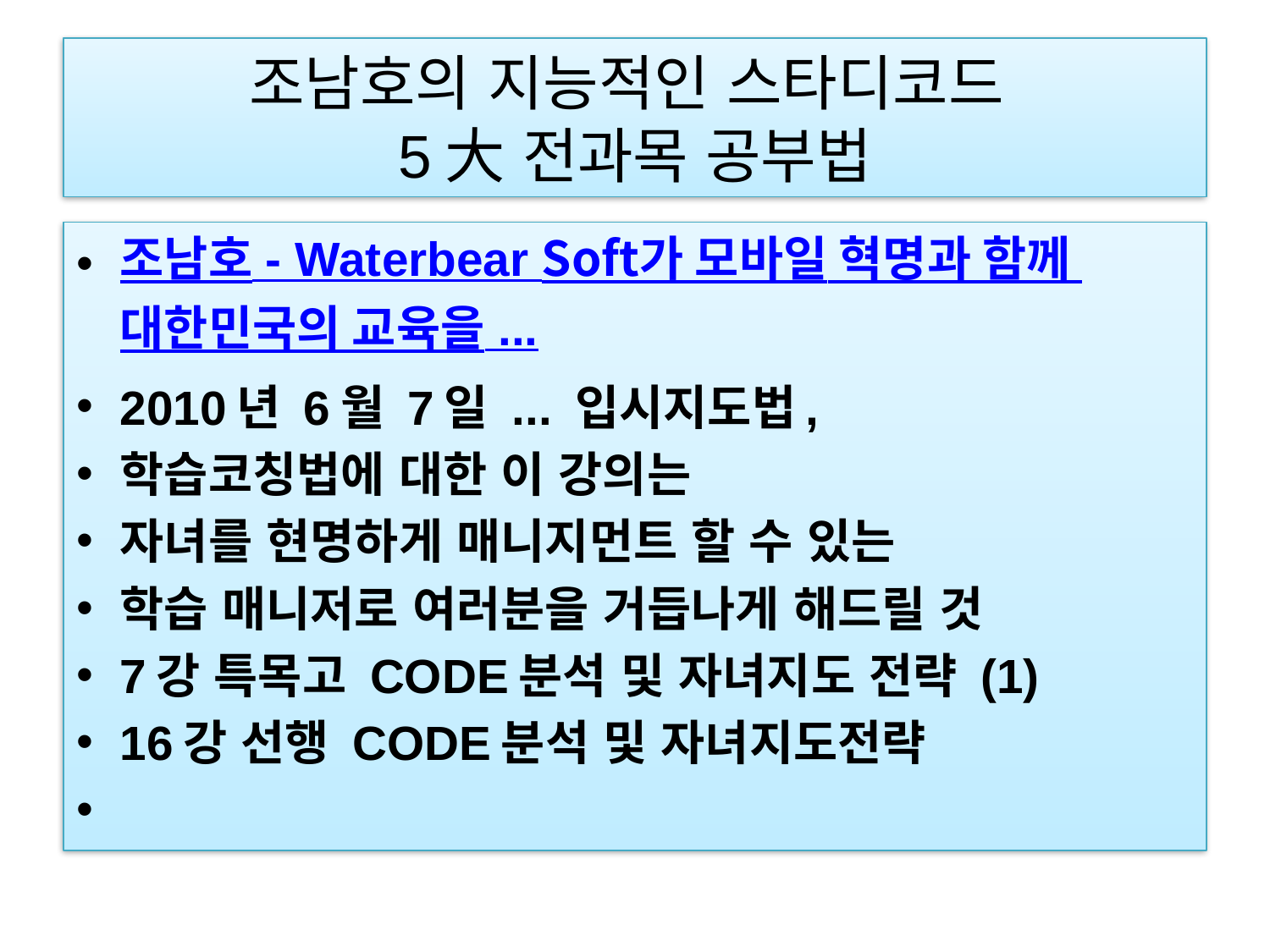

# 조남호의 지능적인 스타디코드 5大 전과목 공부법
조남호 - Waterbear Soft가 모바일 혁명과 함께 대한민국의 교육을 ...
2010년 6월 7일 ... 입시지도법,
학습코칭법에 대한 이 강의는
자녀를 현명하게 매니지먼트 할 수 있는
학습 매니저로 여러분을 거듭나게 해드릴 것
7강 특목고 CODE분석 및 자녀지도 전략 (1)
16강 선행 CODE분석 및 자녀지도전략